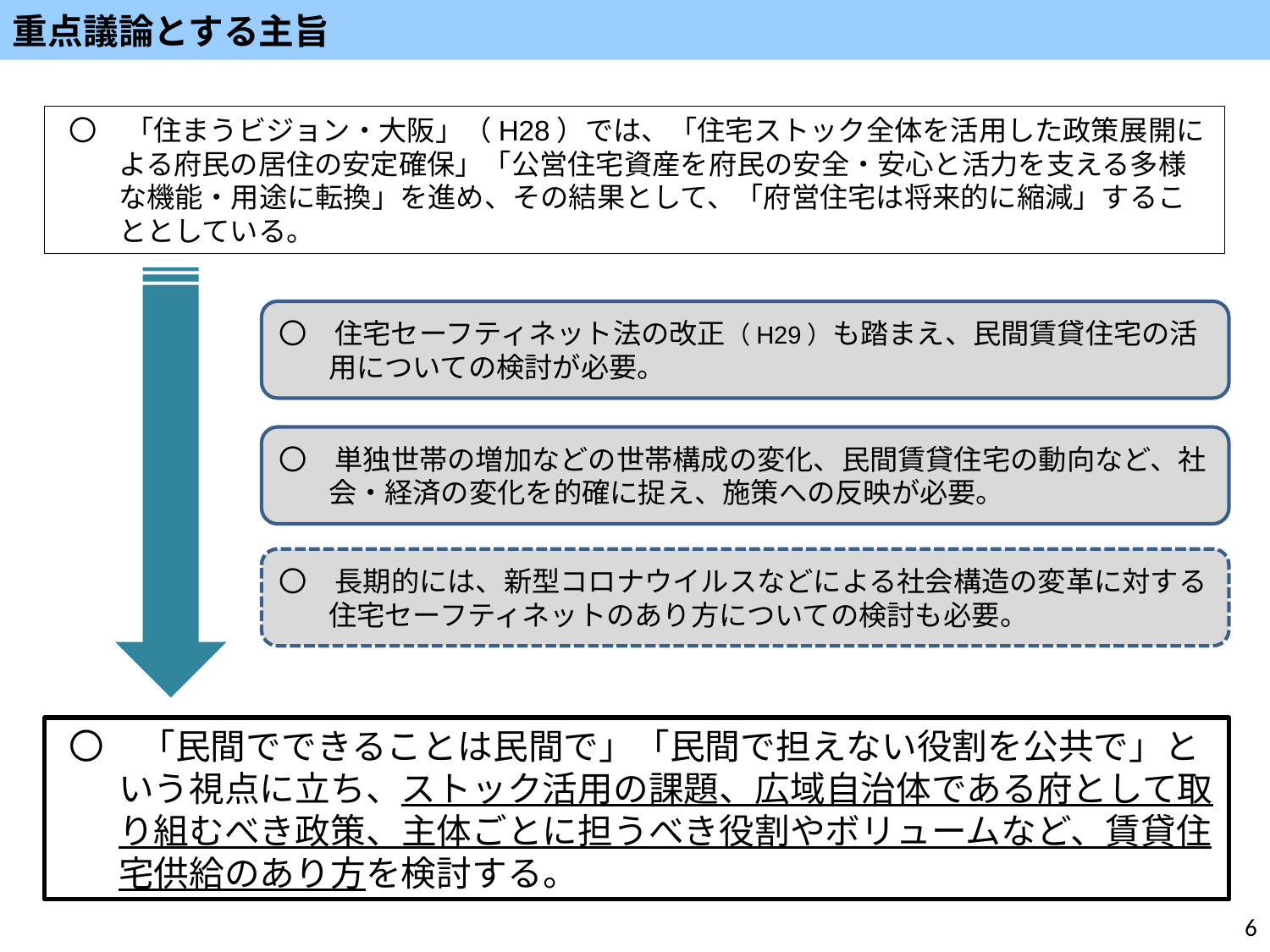

重点議論とする主旨
〇　「住まうビジョン・大阪」（H28）では、「住宅ストック全体を活用した政策展開による府民の居住の安定確保」「公営住宅資産を府民の安全・安心と活力を支える多様な機能・用途に転換」を進め、その結果として、「府営住宅は将来的に縮減」することとしている。
〇　住宅セーフティネット法の改正（H29）も踏まえ、民間賃貸住宅の活用についての検討が必要。

〇　単独世帯の増加などの世帯構成の変化、民間賃貸住宅の動向など、社会・経済の変化を的確に捉え、施策への反映が必要。
〇　長期的には、新型コロナウイルスなどによる社会構造の変革に対する住宅セーフティネットのあり方についての検討も必要。
〇　「民間でできることは民間で」「民間で担えない役割を公共で」という視点に立ち、ストック活用の課題、広域自治体である府として取り組むべき政策、主体ごとに担うべき役割やボリュームなど、賃貸住宅供給のあり方を検討する。
6